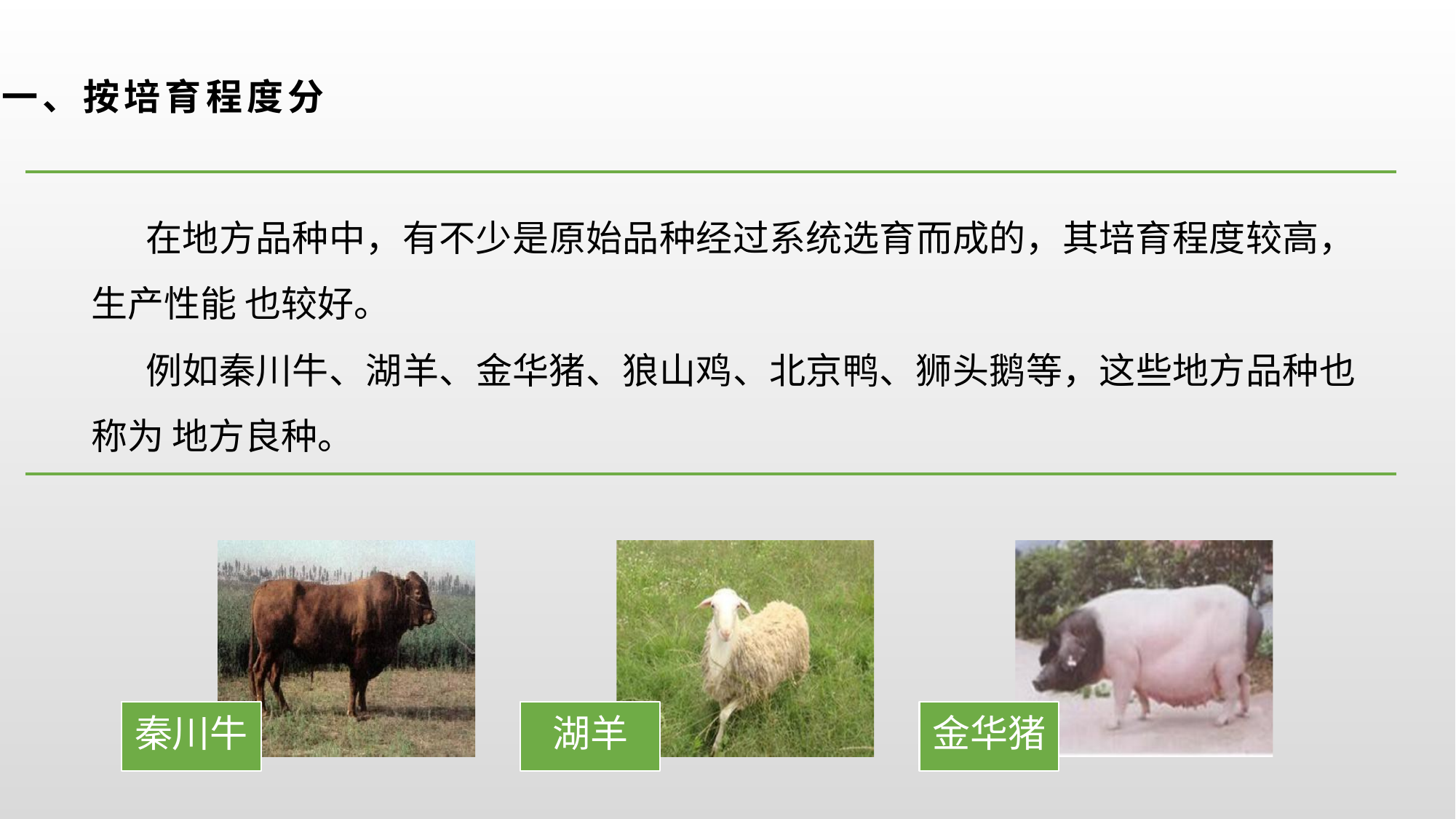

一、按培育程度分

在地方品种中，有不少是原始品种经过系统选育而成的，其培育程度较高，生产性能 也较好。
例如秦川牛、湖羊、金华猪、狼山鸡、北京鸭、狮头鹅等，这些地方品种也称为 地方良种。

秦川牛
湖羊
金华猪